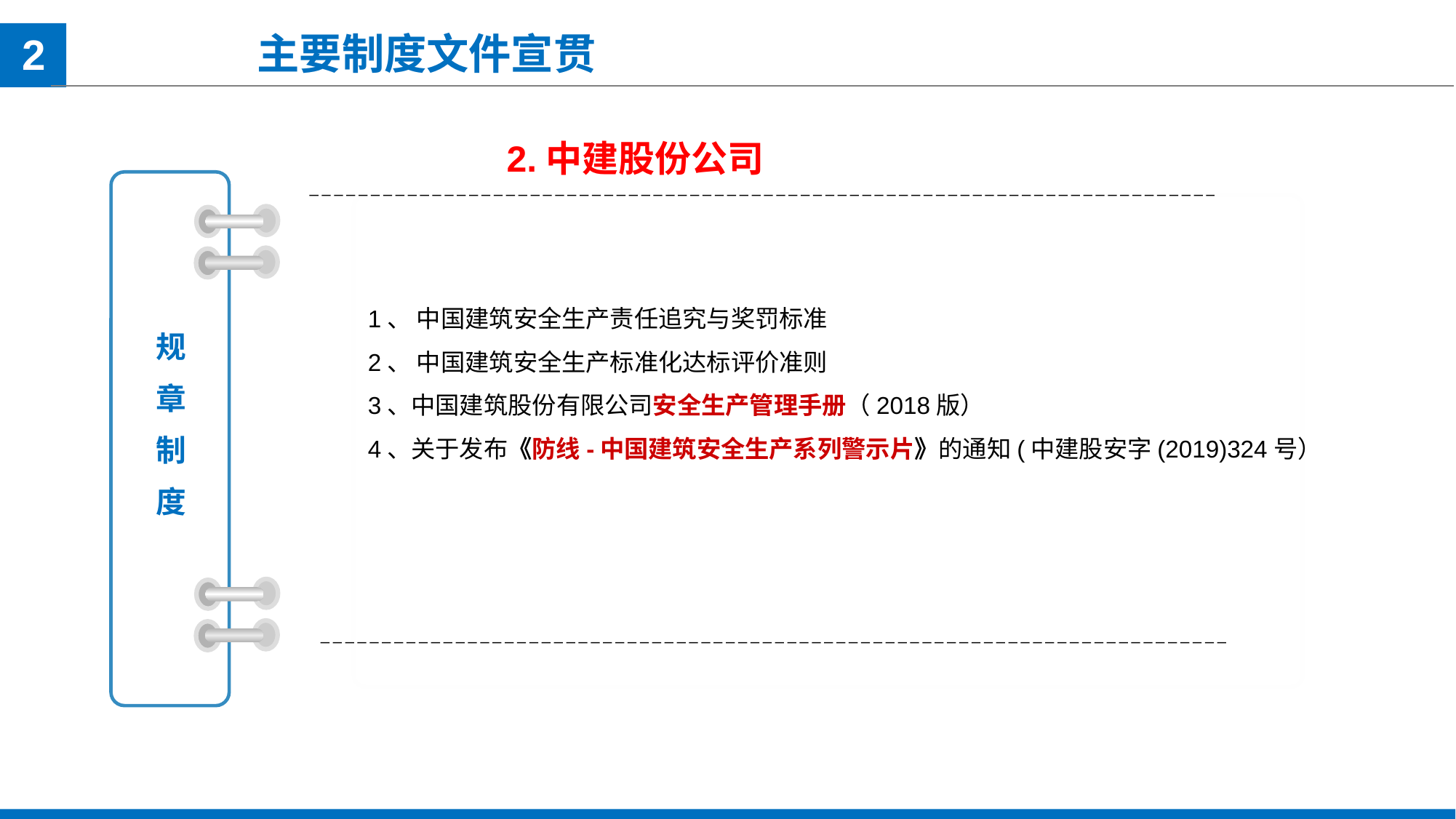

主要制度文件宣贯
2
2.中建股份公司

规
章
制
度

1、 中国建筑安全生产责任追究与奖罚标准
2、 中国建筑安全生产标准化达标评价准则
3、中国建筑股份有限公司安全生产管理手册（2018版）
4、关于发布《防线-中国建筑安全生产系列警示片》的通知(中建股安字(2019)324号）